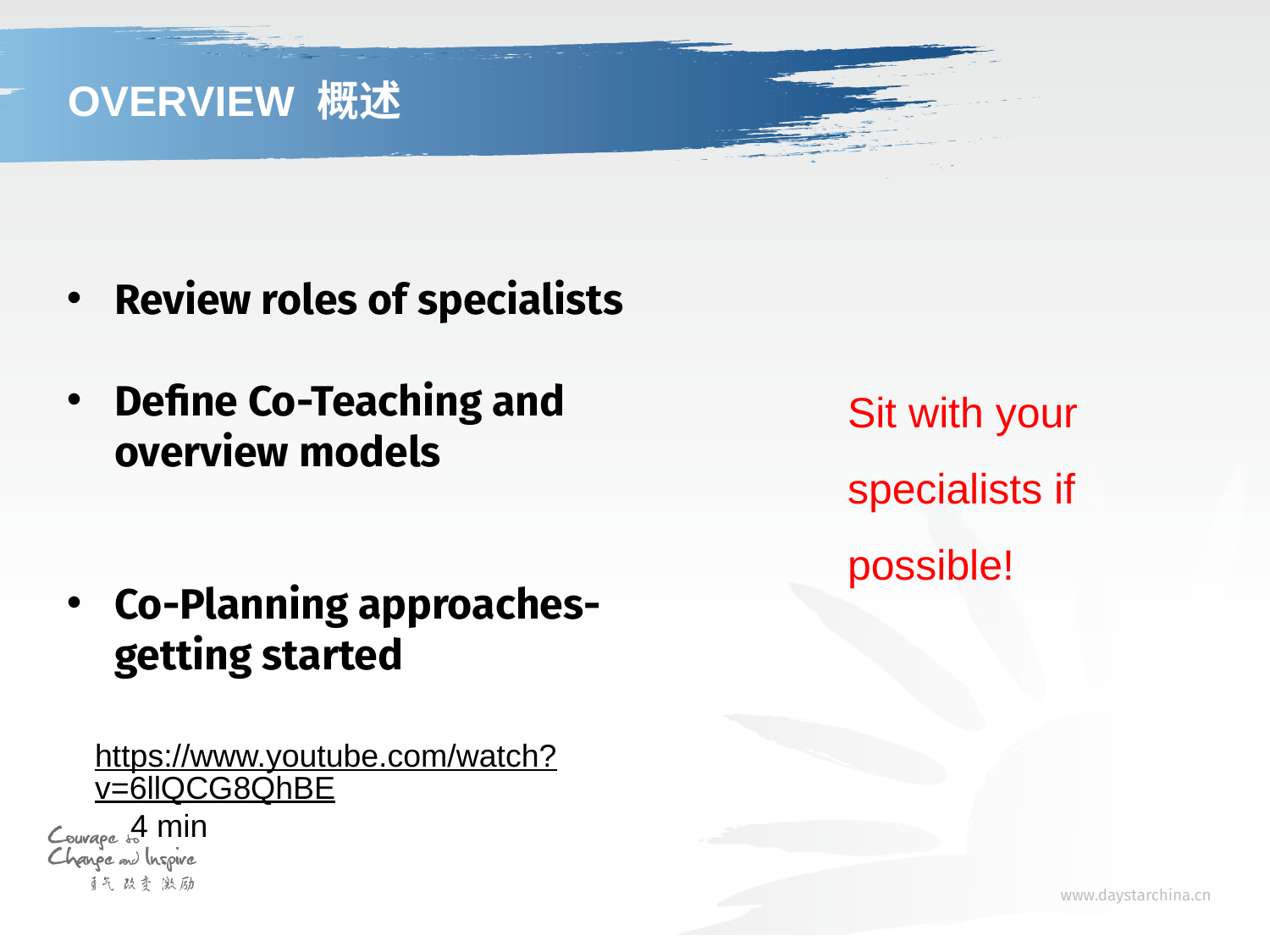

# OVERVIEW 概述
Review roles of specialists

Define Co-Teaching and overview models

Co-Planning approaches- getting started
Sit with your specialists if possible!
https://www.youtube.com/watch?v=6llQCG8QhBE    4 min